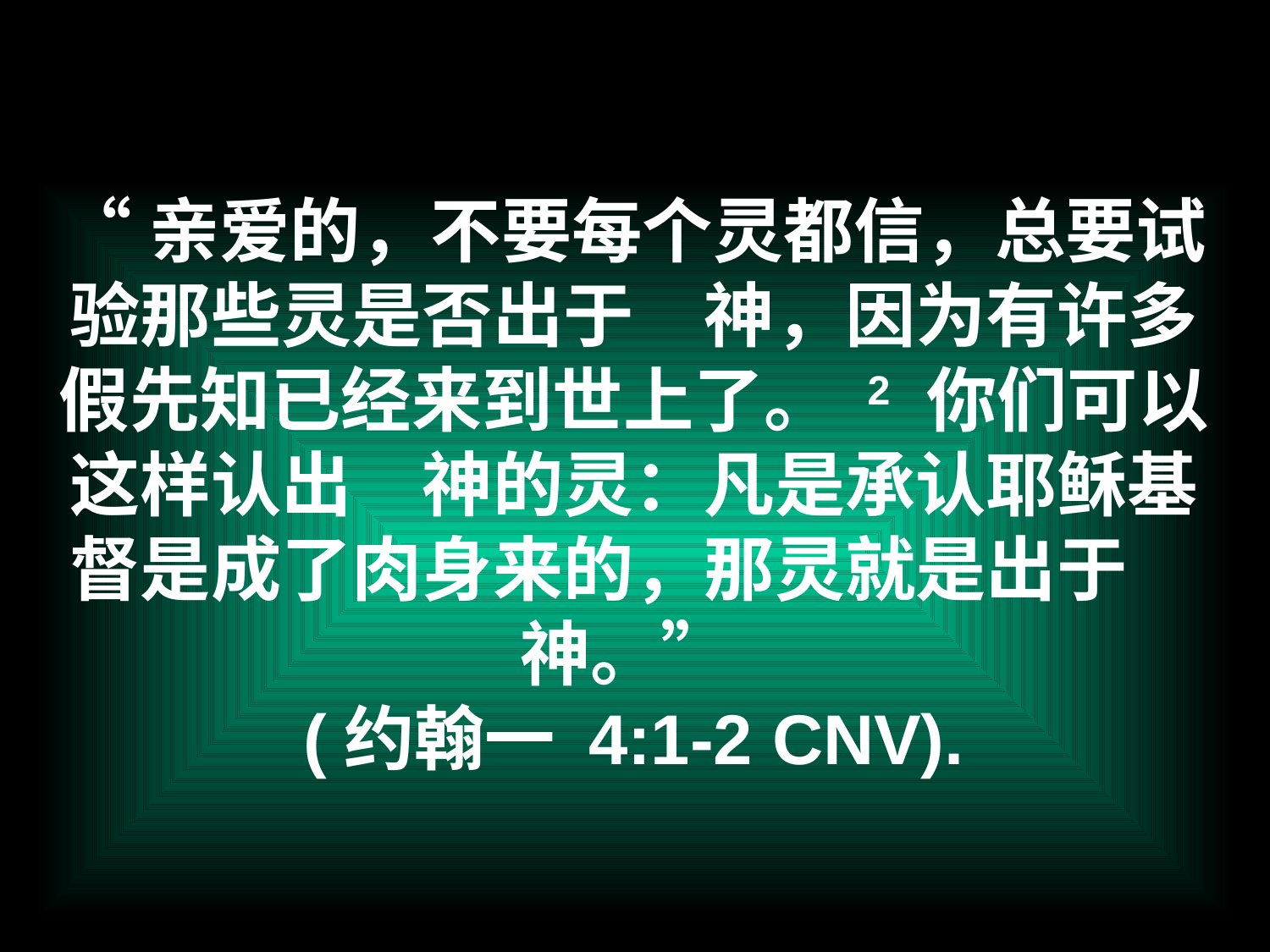

# “亲爱的，不要每个灵都信，总要试验那些灵是否出于　神，因为有许多假先知已经来到世上了。 2 你们可以这样认出　神的灵：凡是承认耶稣基督是成了肉身来的，那灵就是出于　神。” (约翰一 4:1-2 CNV).